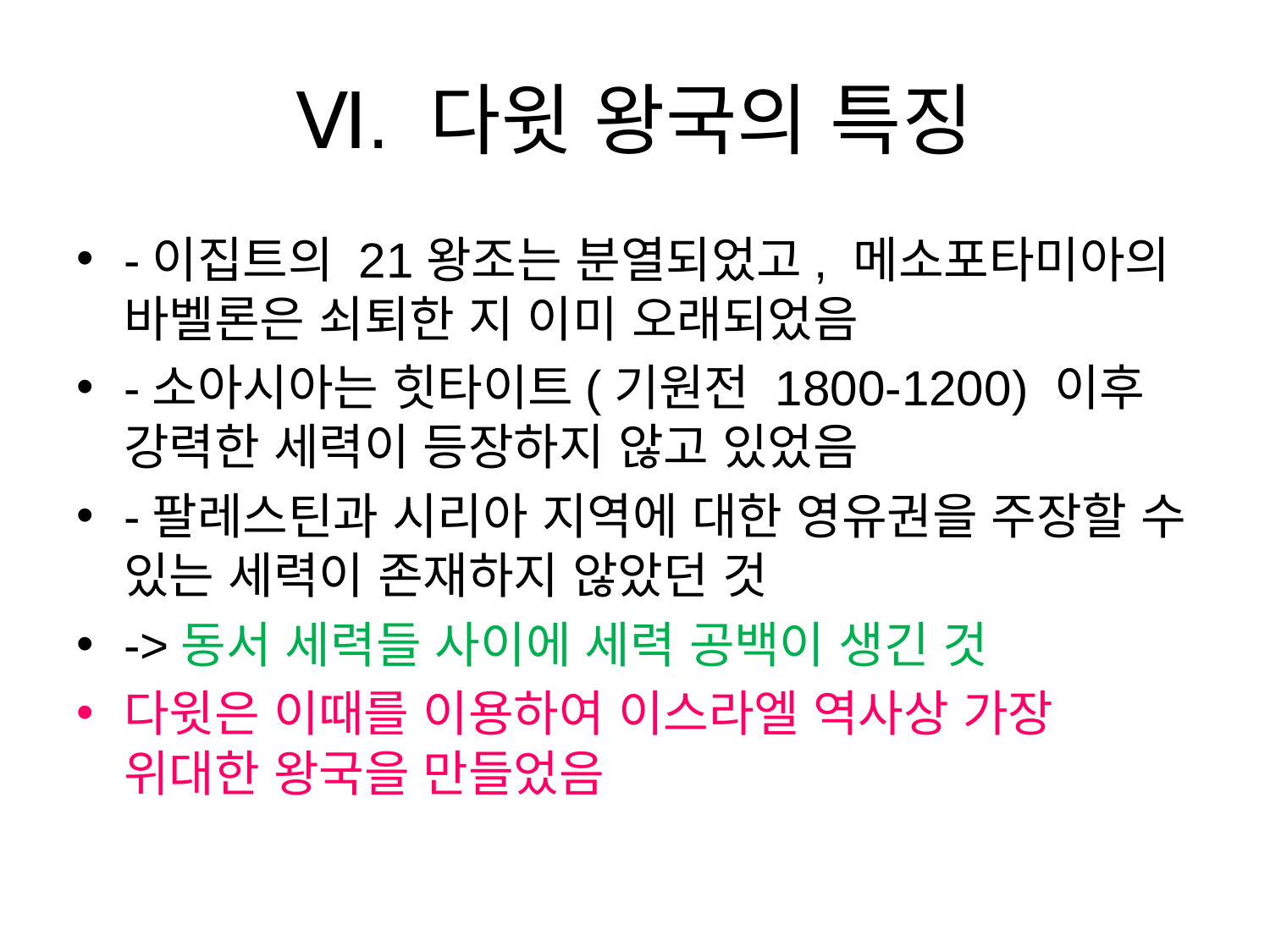

# Ⅵ. 다윗 왕국의 특징
-이집트의 21왕조는 분열되었고, 메소포타미아의 바벨론은 쇠퇴한 지 이미 오래되었음
-소아시아는 힛타이트(기원전 1800-1200) 이후 강력한 세력이 등장하지 않고 있었음
-팔레스틴과 시리아 지역에 대한 영유권을 주장할 수 있는 세력이 존재하지 않았던 것
->동서 세력들 사이에 세력 공백이 생긴 것
다윗은 이때를 이용하여 이스라엘 역사상 가장 위대한 왕국을 만들었음